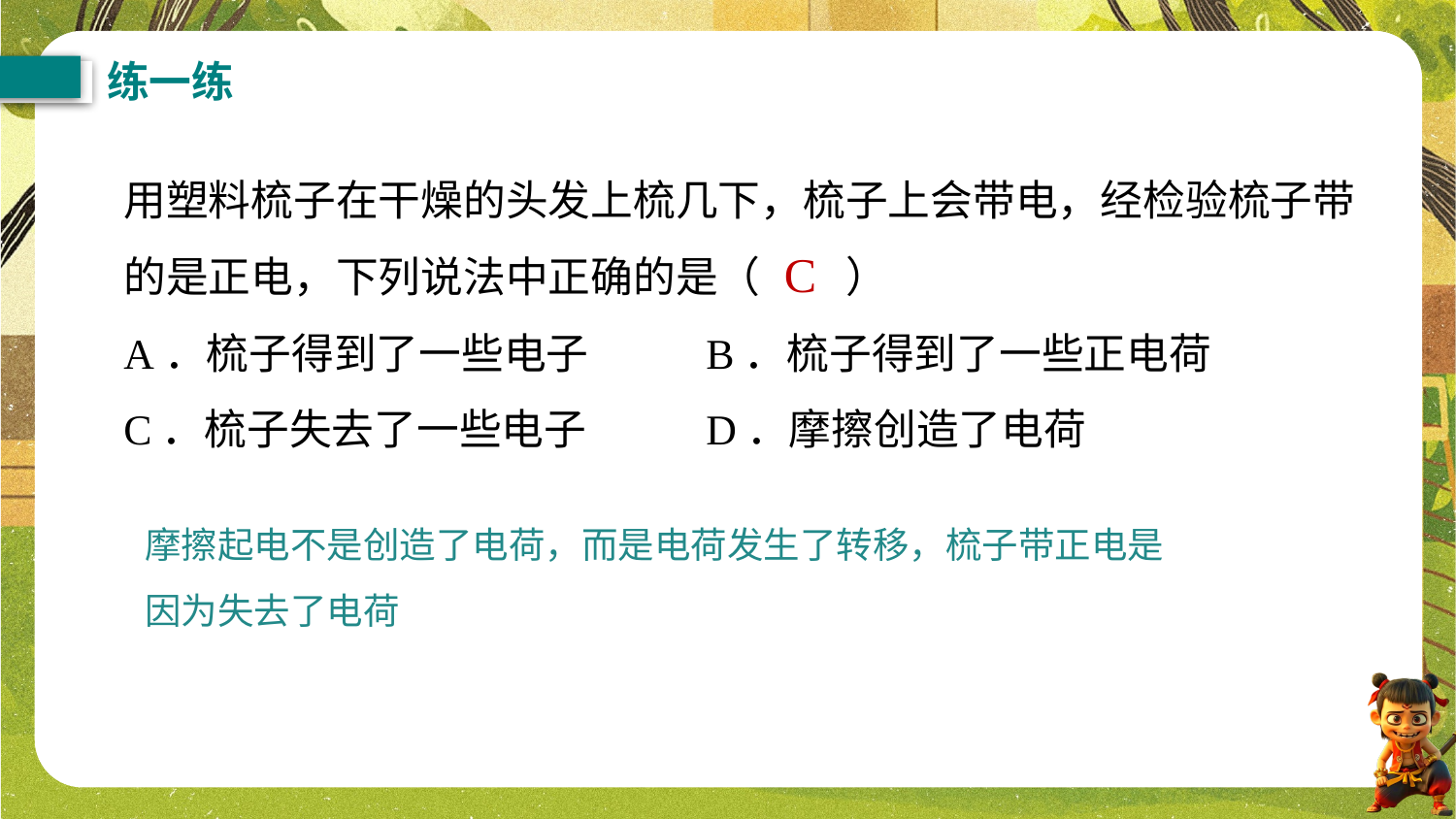

练一练

用塑料梳子在干燥的头发上梳几下，梳子上会带电，经检验梳子带的是正电，下列说法中正确的是（　　）
A．梳子得到了一些电子	B．梳子得到了一些正电荷
C．梳子失去了一些电子	D．摩擦创造了电荷

C
摩擦起电不是创造了电荷，而是电荷发生了转移，梳子带正电是因为失去了电荷